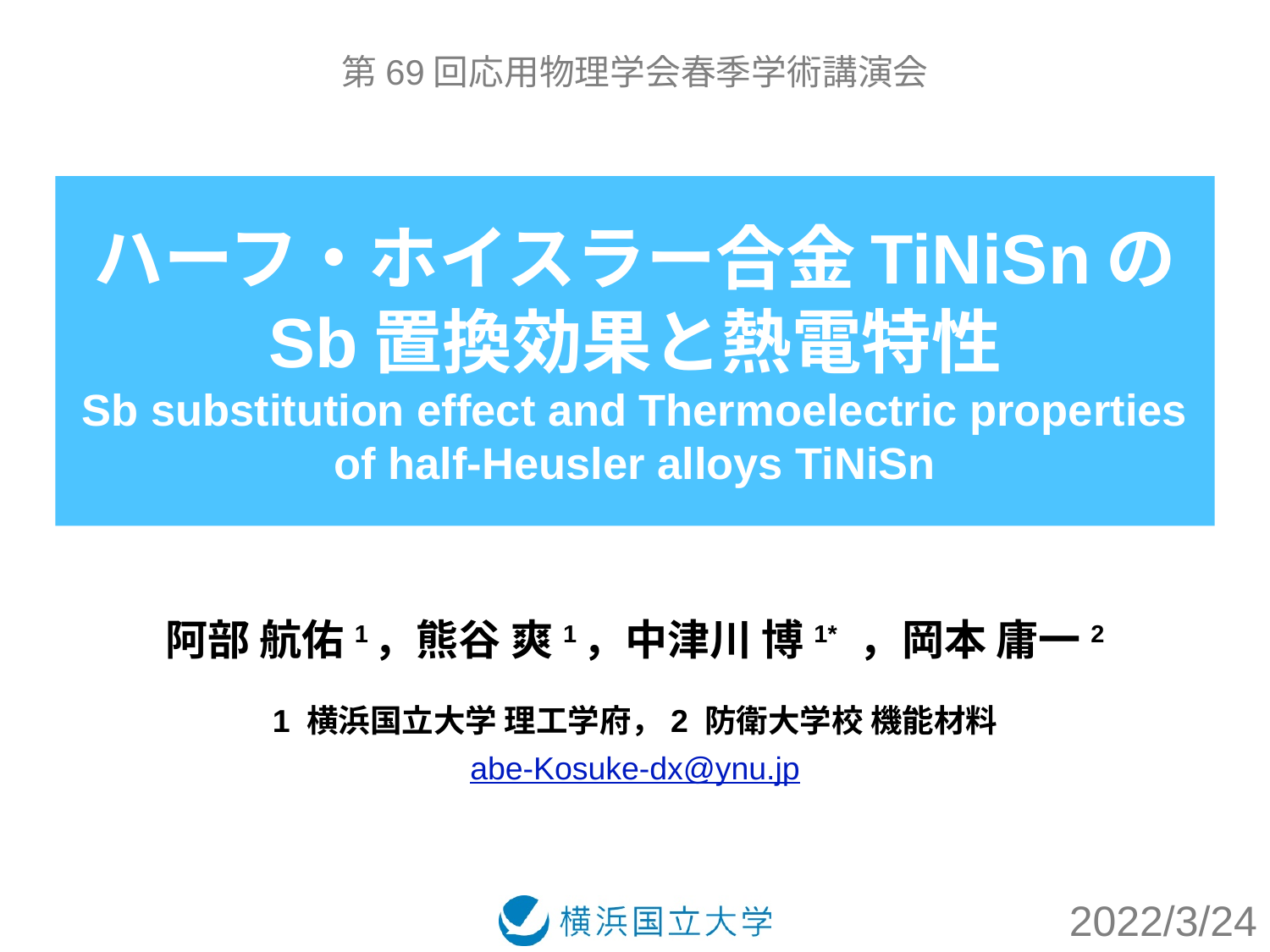

第69回応用物理学会春季学術講演会

ハーフ・ホイスラー合金TiNiSnの
Sb置換効果と熱電特性
Sb substitution effect and Thermoelectric properties of half-Heusler alloys TiNiSn
阿部 航佑1，熊谷 爽1，中津川 博1* ，岡本 庸一2
1 横浜国立大学 理工学府，2 防衛大学校 機能材料
abe-Kosuke-dx@ynu.jp
2022/3/24